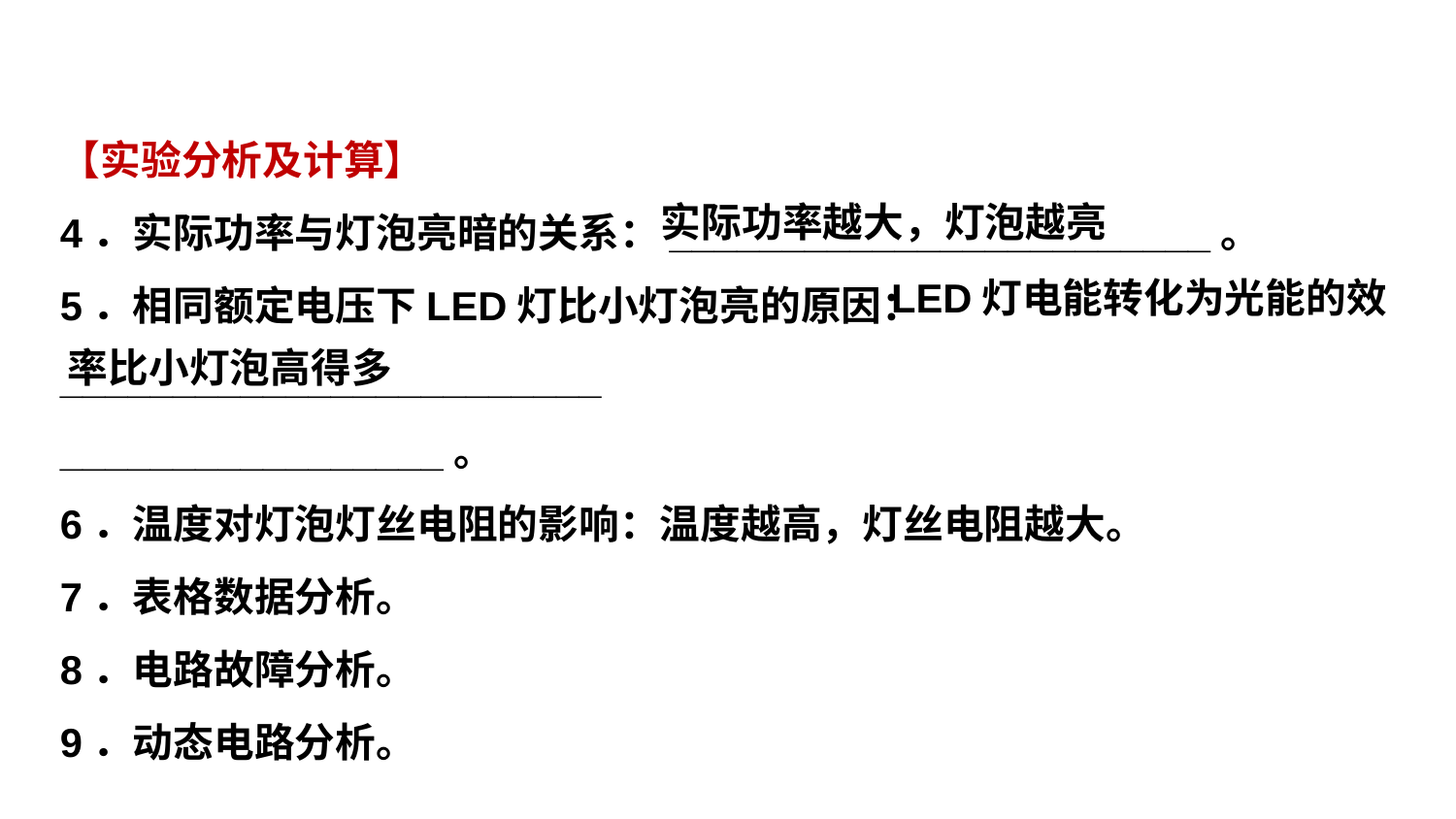

【实验分析及计算】
4．实际功率与灯泡亮暗的关系：________________________。
5．相同额定电压下LED灯比小灯泡亮的原因：________________________
_________________。
6．温度对灯泡灯丝电阻的影响：温度越高，灯丝电阻越大。
7．表格数据分析。
8．电路故障分析。
9．动态电路分析。
实际功率越大，灯泡越亮
LED灯电能转化为光能的效
率比小灯泡高得多